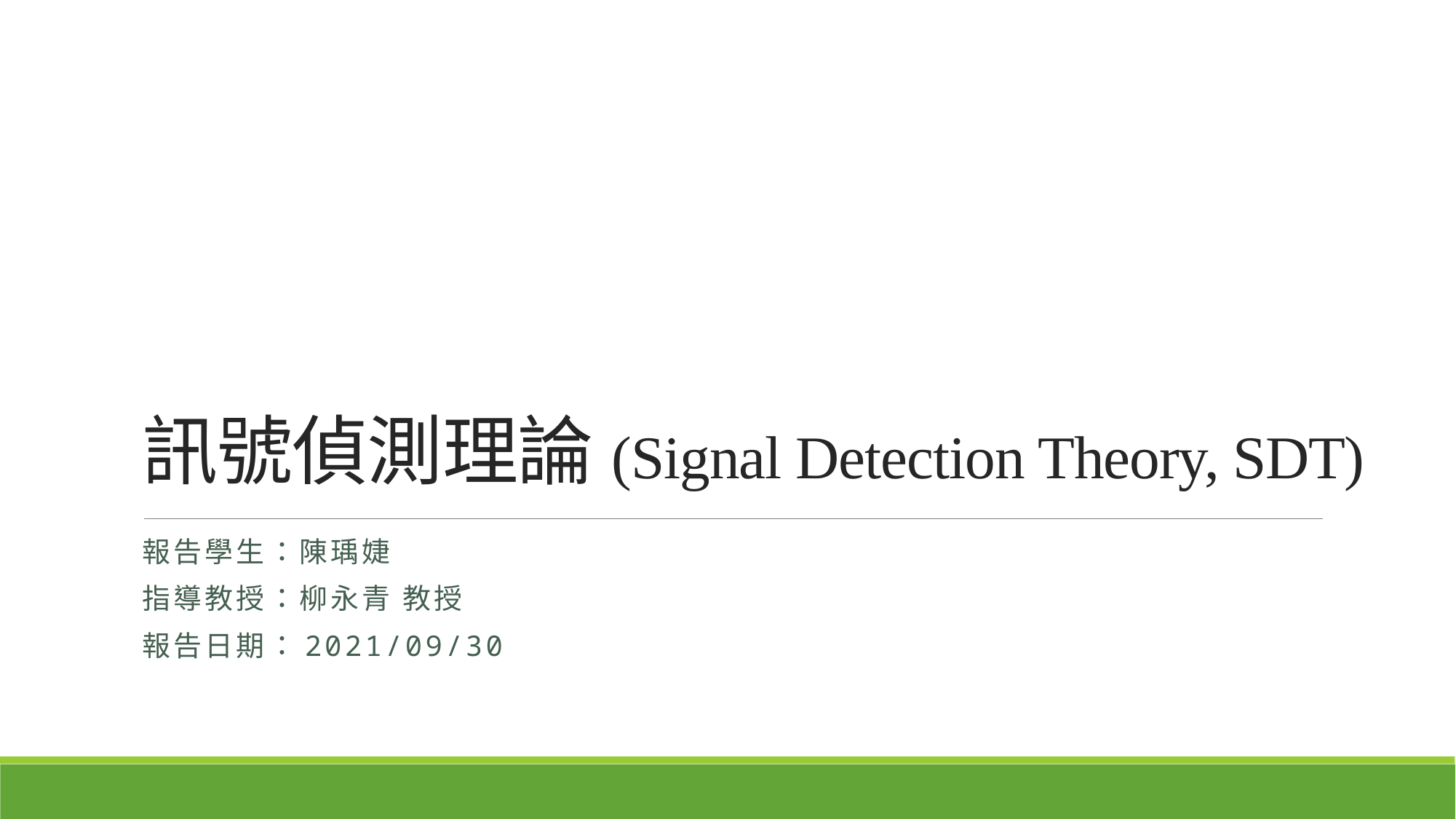

# 訊號偵測理論(Signal Detection Theory, SDT)
報告學生：陳瑀婕
指導教授：柳永青 教授
報告日期：2021/09/30